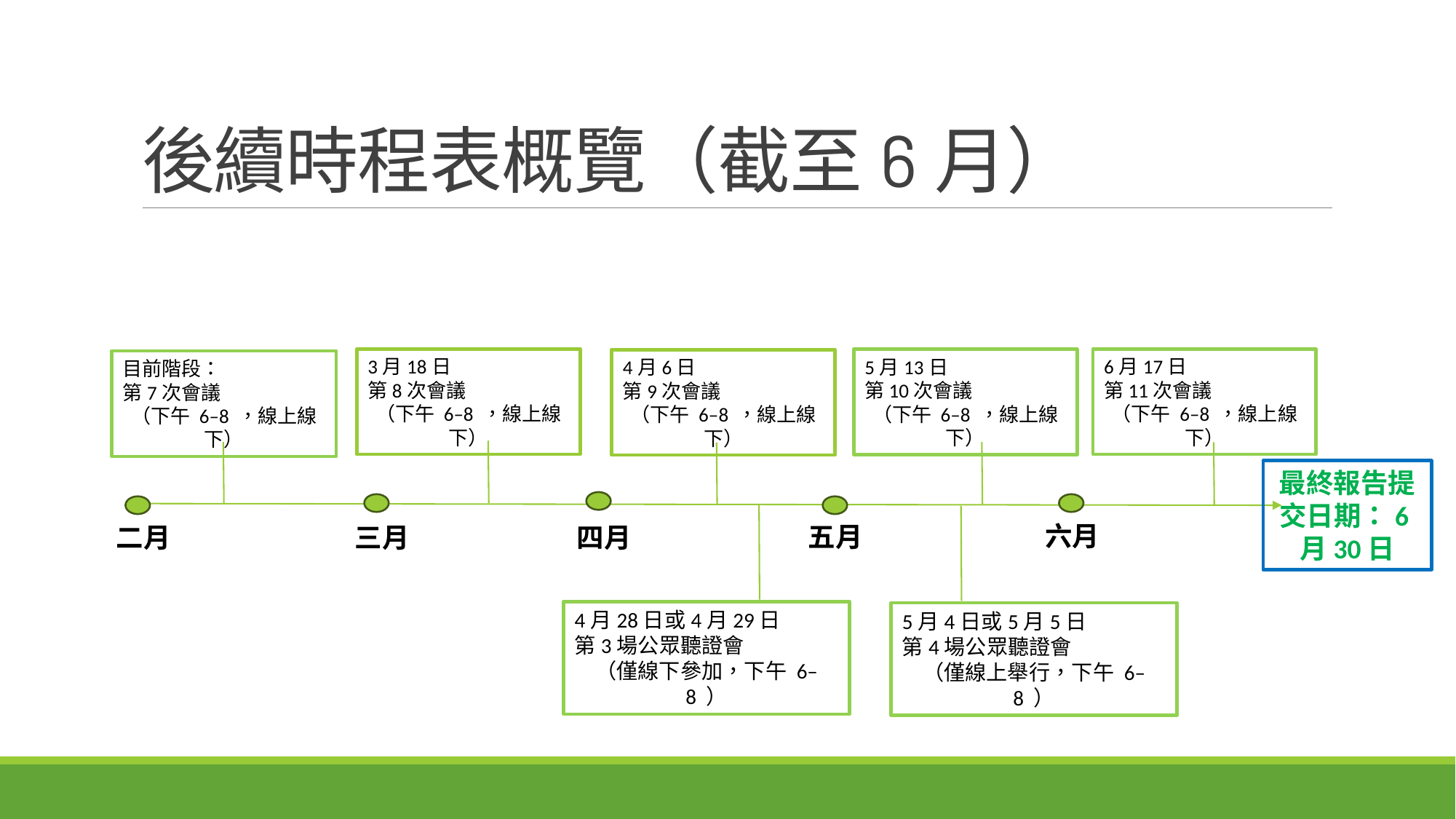

# 後續時程表概覽（截至6月）
3月18日
第8次會議
（下午 6–8 ，線上線下）
6月17日
第11次會議
（下午 6–8 ，線上線下）
5月13日
第10次會議
（下午 6–8 ，線上線下）
4月6日
第9次會議
（下午 6–8 ，線上線下）
目前階段：
第7次會議
（下午 6–8 ，線上線下）
最終報告提交日期：6月30日

六月
五月
二月
三月
四月
4月28日或4月29日
第3場公眾聽證會
（僅線下參加，下午 6–8 ）
5月4日或5月5日
第4場公眾聽證會
（僅線上舉行，下午 6–8 ）